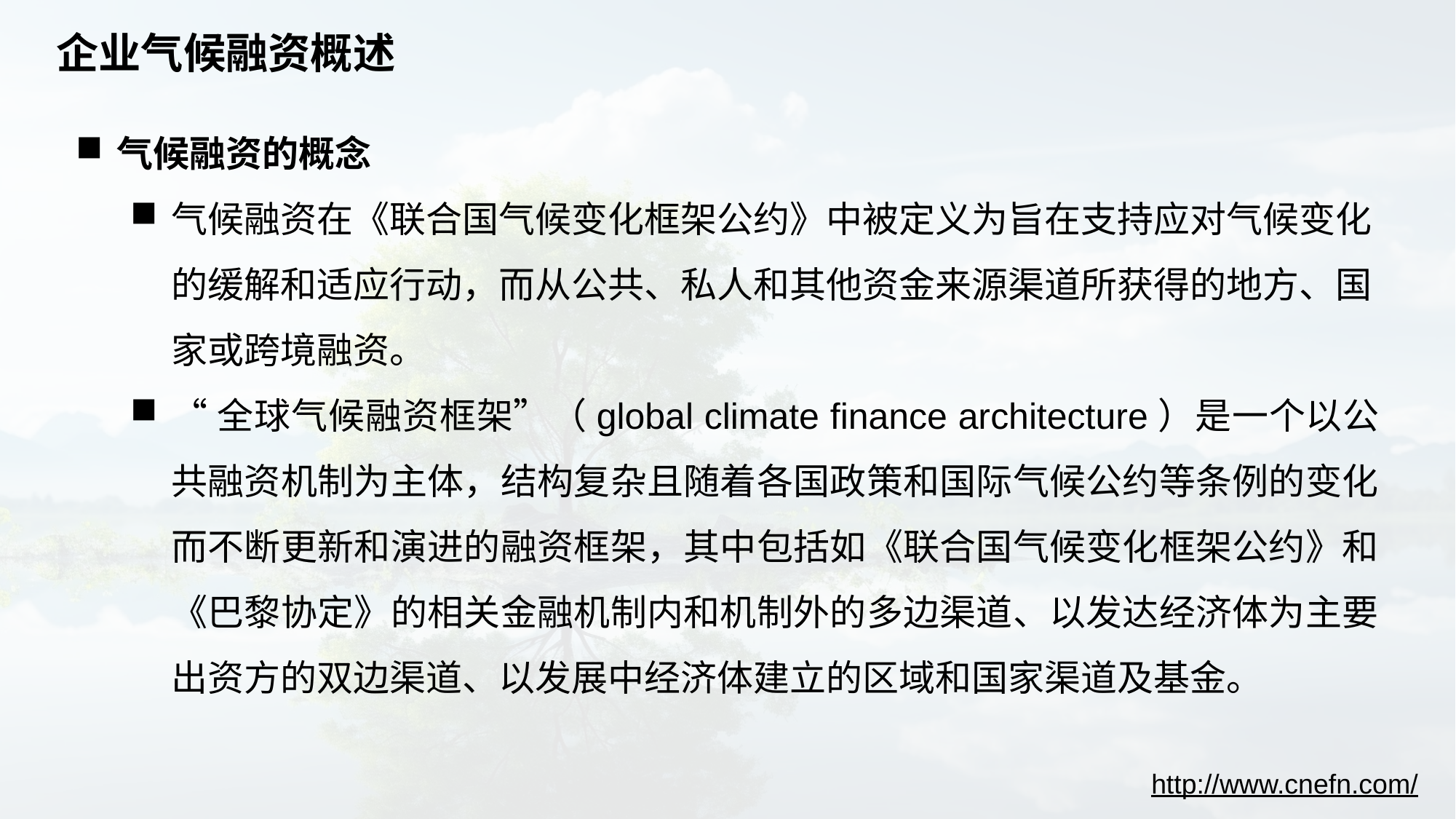

# 企业气候融资概述
气候融资的概念
气候融资在《联合国气候变化框架公约》中被定义为旨在支持应对气候变化的缓解和适应行动，而从公共、私人和其他资金来源渠道所获得的地方、国家或跨境融资。
“全球气候融资框架”（global climate finance architecture）是一个以公共融资机制为主体，结构复杂且随着各国政策和国际气候公约等条例的变化而不断更新和演进的融资框架，其中包括如《联合国气候变化框架公约》和《巴黎协定》的相关金融机制内和机制外的多边渠道、以发达经济体为主要出资方的双边渠道、以发展中经济体建立的区域和国家渠道及基金。